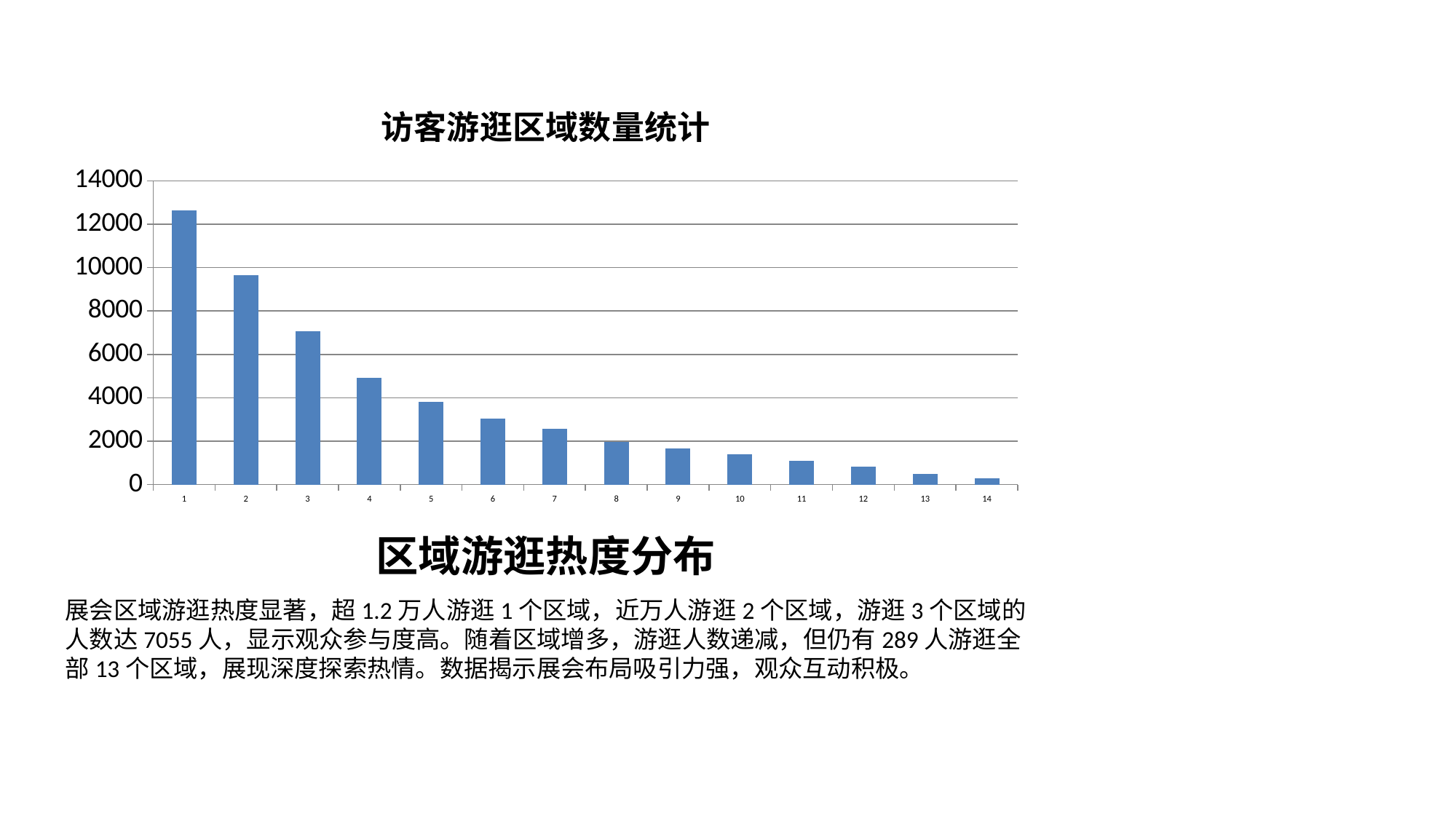

### Chart: 访客游逛区域数量统计

| Category | 访问次数 |
|---|---|
| 1 | 12632.0 |
| 2 | 9668.0 |
| 3 | 7055.0 |
| 4 | 4904.0 |
| 5 | 3810.0 |
| 6 | 3029.0 |
| 7 | 2569.0 |
| 8 | 1952.0 |
| 9 | 1653.0 |
| 10 | 1398.0 |
| 11 | 1097.0 |
| 12 | 840.0 |
| 13 | 500.0 |
| 14 | 289.0 |
区域游逛热度分布
展会区域游逛热度显著，超1.2万人游逛1个区域，近万人游逛2个区域，游逛3个区域的人数达7055人，显示观众参与度高。随着区域增多，游逛人数递减，但仍有289人游逛全部13个区域，展现深度探索热情。数据揭示展会布局吸引力强，观众互动积极。